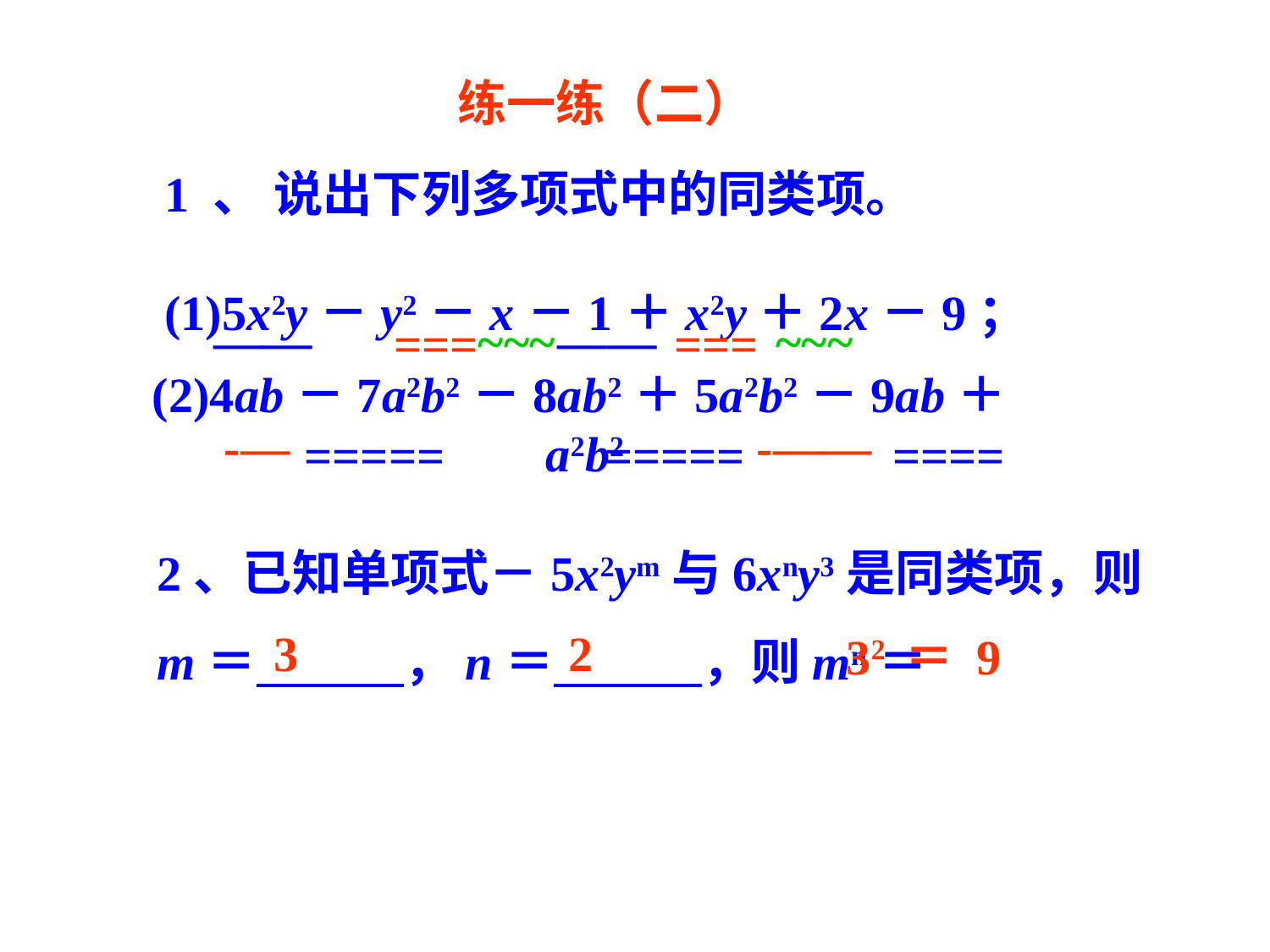

练一练（二）
1 、 说出下列多项式中的同类项。

(1)5x2y－y2－x－1＋x2y＋2x－9；
——                    ——
~~~                  ~~~
===                ===
(2)4ab－7a2b2－8ab2＋5a2b2－9ab＋a2b2
-—                                      -——
 =====             =====            ====
2、已知单项式－5x2ym与6xny3是同类项，则m＝　　　，n＝　　　，则mn＝
   3                      2
32 ＝ 9